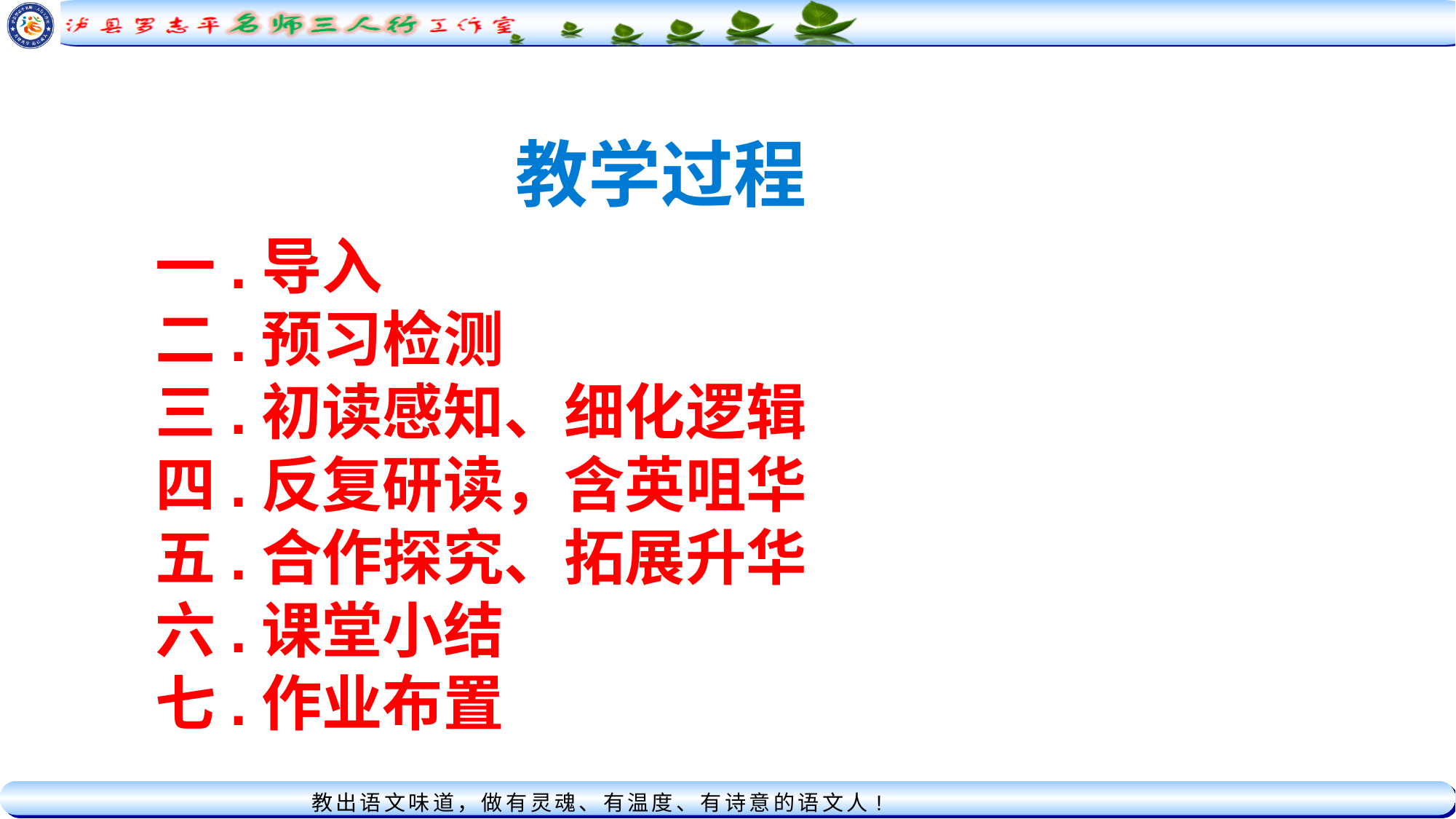

教学过程
一.导入
二.预习检测
三.初读感知、细化逻辑
四.反复研读，含英咀华
五.合作探究、拓展升华
六.课堂小结
七.作业布置